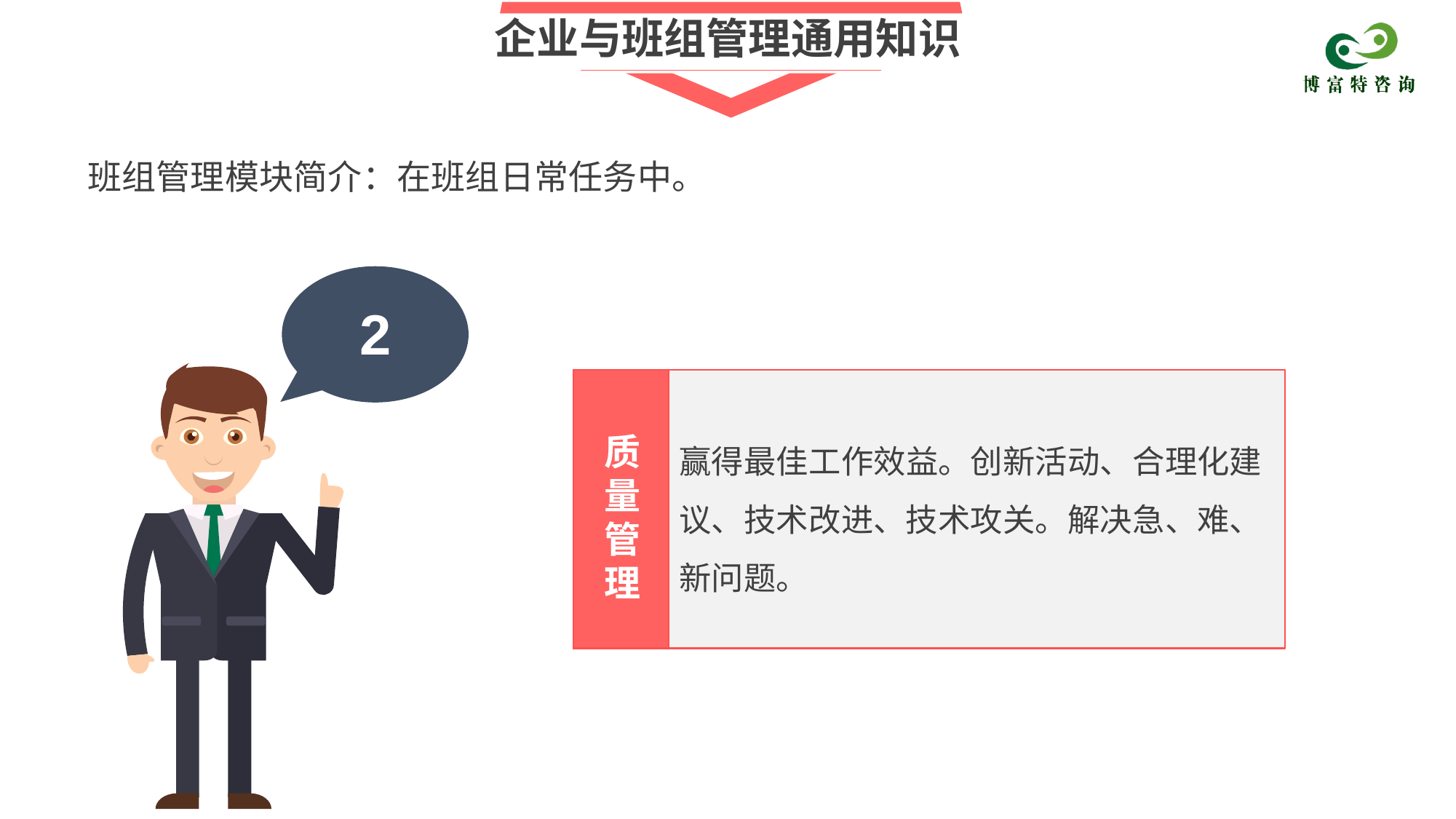

企业与班组管理通用知识
班组管理模块简介：在班组日常任务中。

2

赢得最佳工作效益。创新活动、合理化建议、技术改进、技术攻关。解决急、难、新问题。
质量管理
.